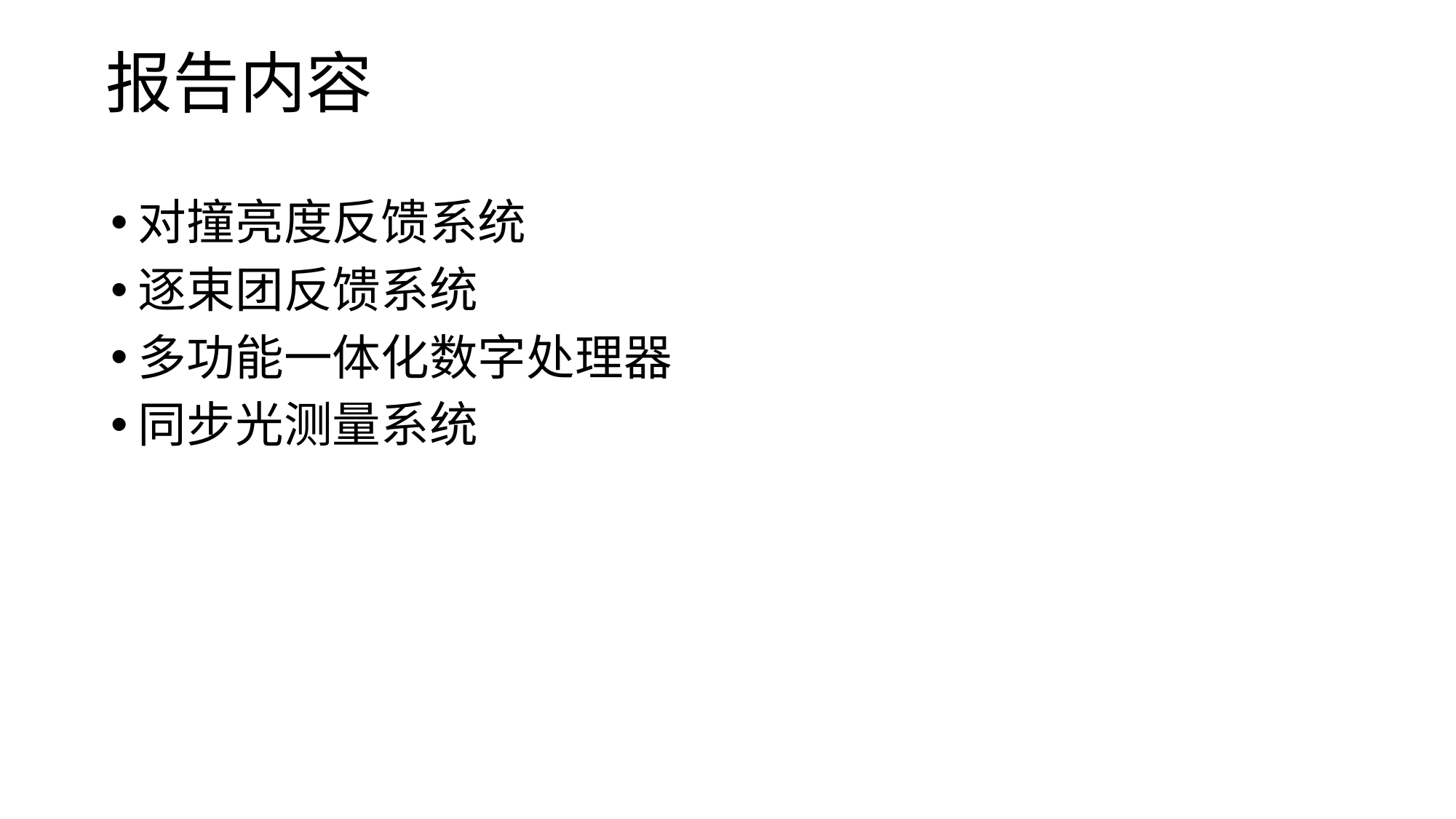

# 报告内容
对撞亮度反馈系统
逐束团反馈系统
多功能一体化数字处理器
同步光测量系统